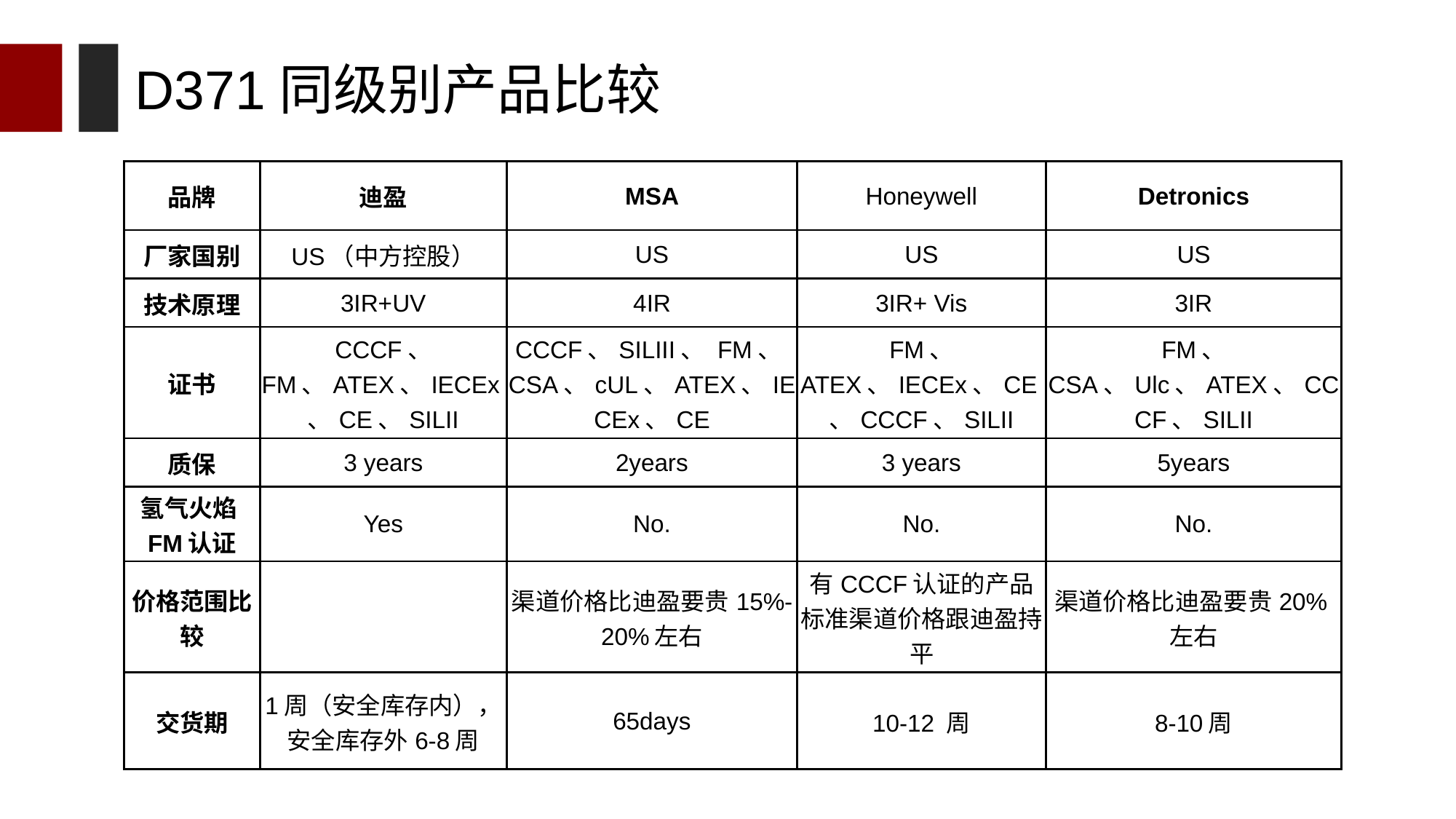

D371同级别产品比较
| 品牌 | 迪盈 | MSA | Honeywell | Detronics |
| --- | --- | --- | --- | --- |
| 厂家国别 | US（中方控股） | US | US | US |
| 技术原理 | 3IR+UV | 4IR | 3IR+ Vis | 3IR |
| 证书 | CCCF、 FM、ATEX、IECEx、CE、SILII | CCCF、SILIII、 FM、CSA、cUL、ATEX、IECEx、CE | FM、 ATEX、IECEx、CE、CCCF、SILII | FM、 CSA、Ulc、ATEX、CCCF、SILII |
| 质保 | 3 years | 2years | 3 years | 5years |
| 氢气火焰FM认证 | Yes | No. | No. | No. |
| 价格范围比较 |  | 渠道价格比迪盈要贵15%-20%左右 | 有CCCF认证的产品标准渠道价格跟迪盈持平 | 渠道价格比迪盈要贵20%左右 |
| 交货期 | 1周（安全库存内），安全库存外6-8周 | 65days | 10-12 周 | 8-10周 |